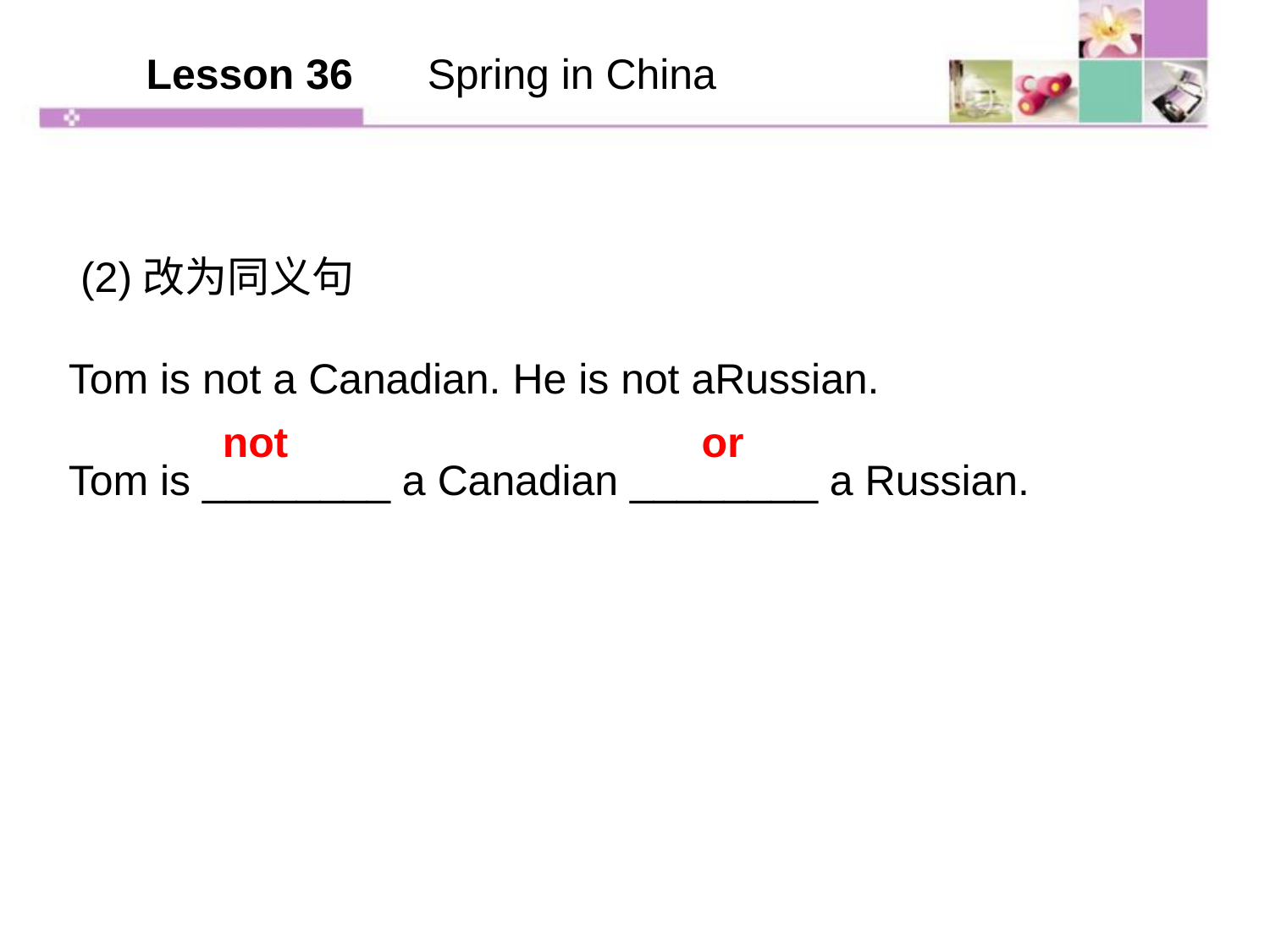

Lesson 36 　Spring in China
 (2)改为同义句
Tom is not a Canadian. He is not aRussian.
Tom is ________ a Canadian ________ a Russian.
not                                   or